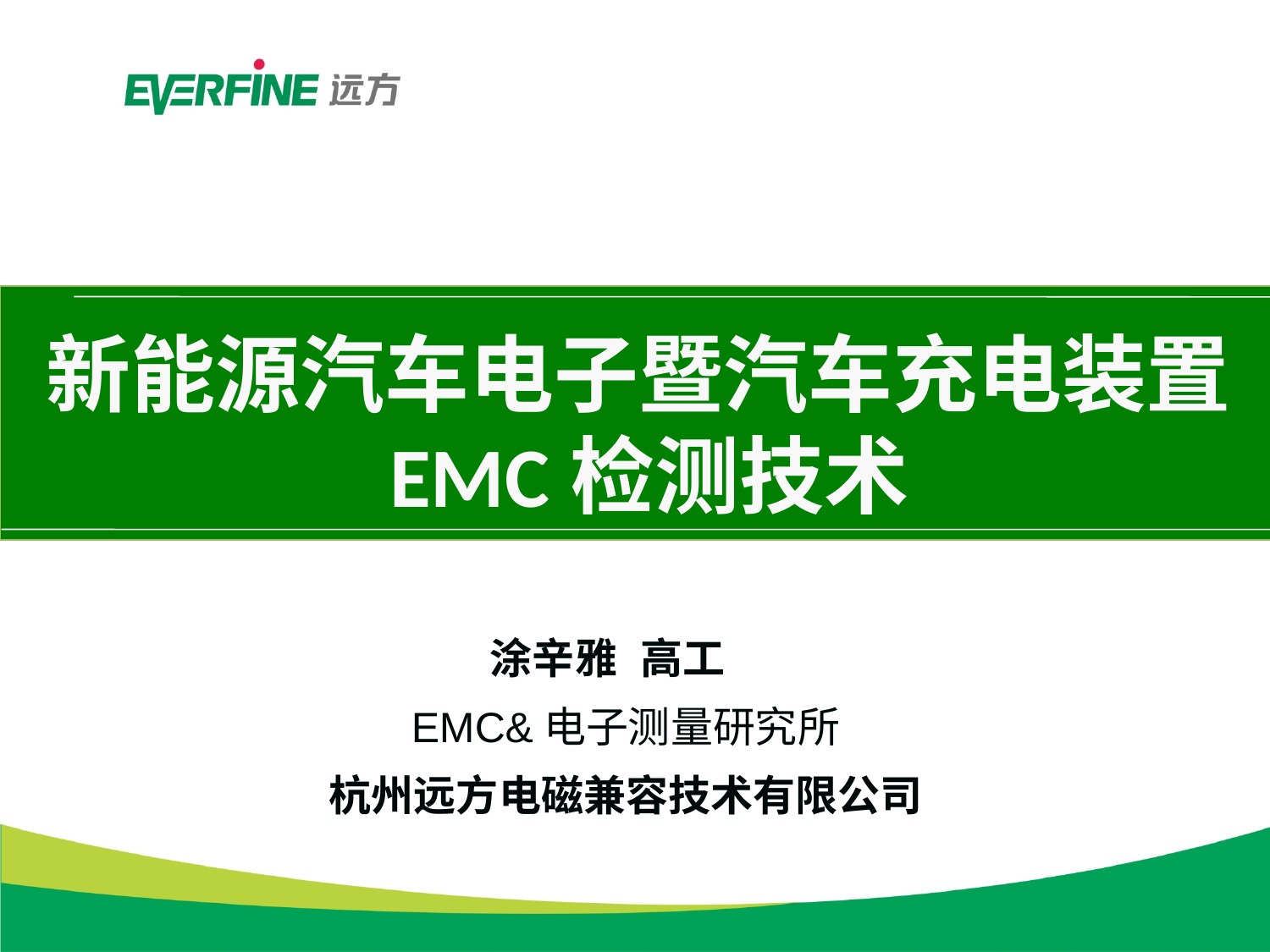

新能源汽车电子暨汽车充电装置EMC检测技术

涂辛雅  高工
EMC&电子测量研究所
杭州远方电磁兼容技术有限公司